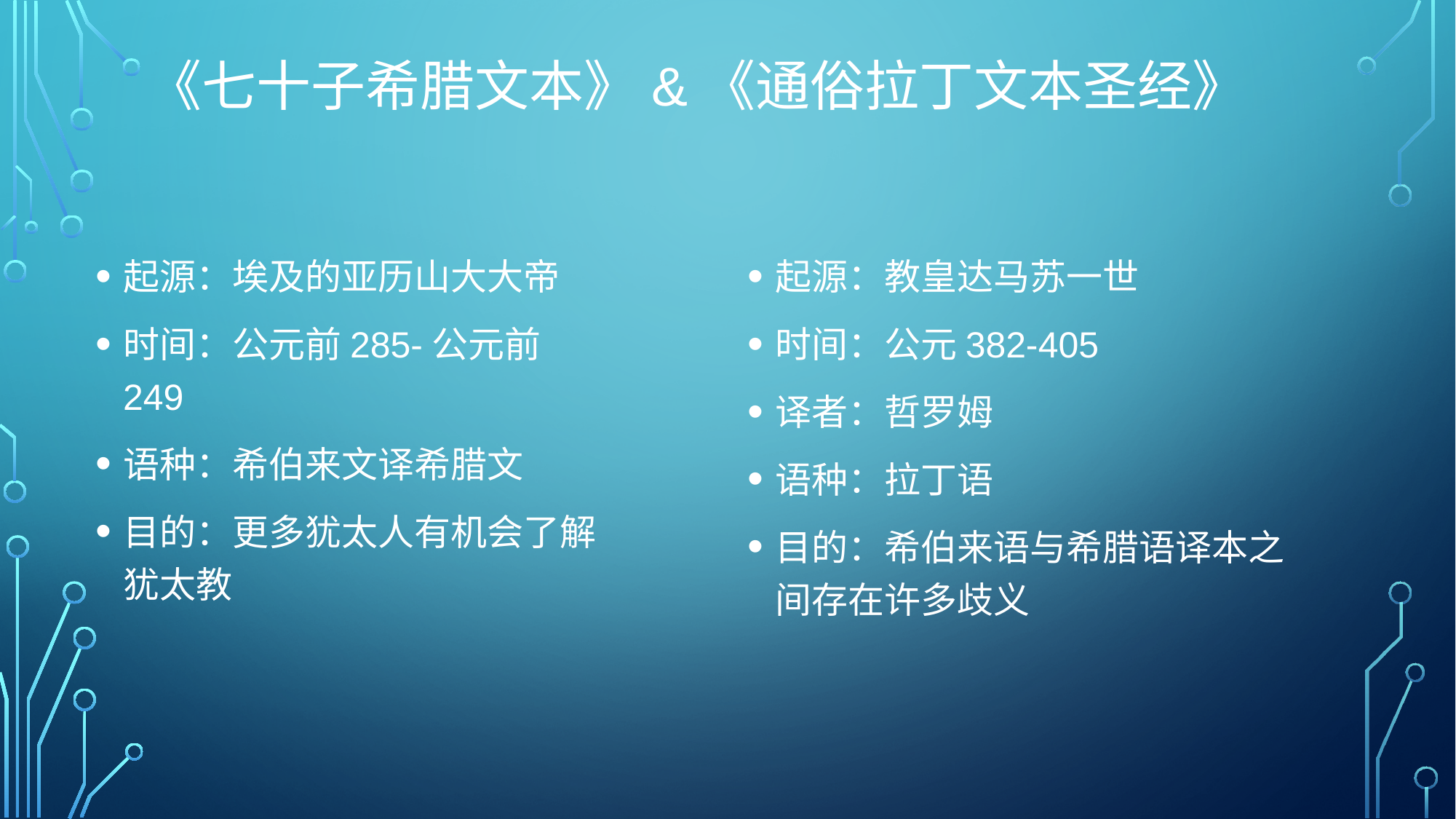

# 《七十子希腊文本》&《通俗拉丁文本圣经》
起源：埃及的亚历山大大帝
时间：公元前285-公元前249
语种：希伯来文译希腊文
目的：更多犹太人有机会了解犹太教
起源：教皇达马苏一世
时间：公元382-405
译者：哲罗姆
语种：拉丁语
目的：希伯来语与希腊语译本之间存在许多歧义